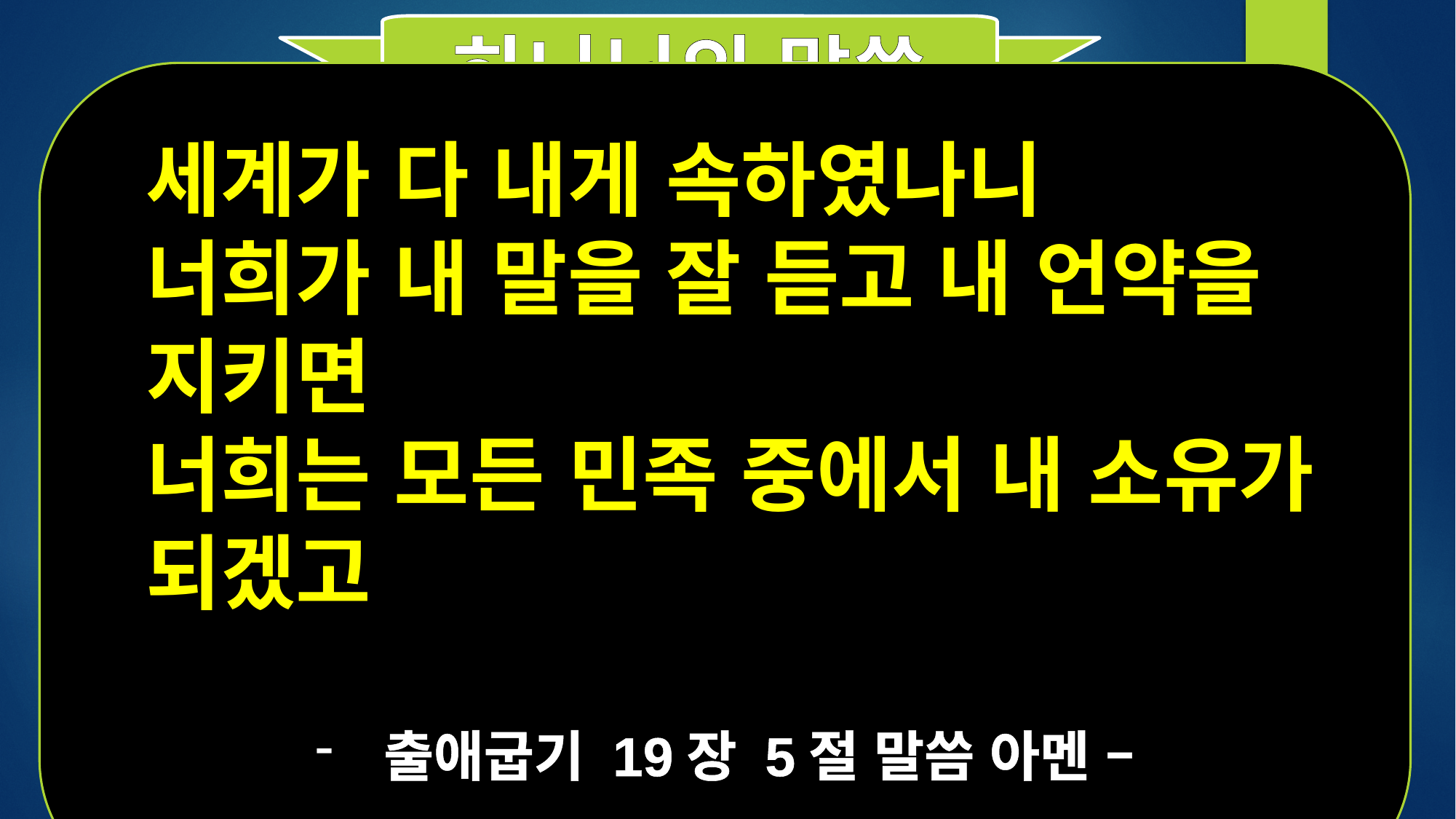

하나님의 말씀

세계가 다 내게 속하였나니
너희가 내 말을 잘 듣고 내 언약을 지키면
너희는 모든 민족 중에서 내 소유가 되겠고

출애굽기 19장 5절 말씀 아멘 –